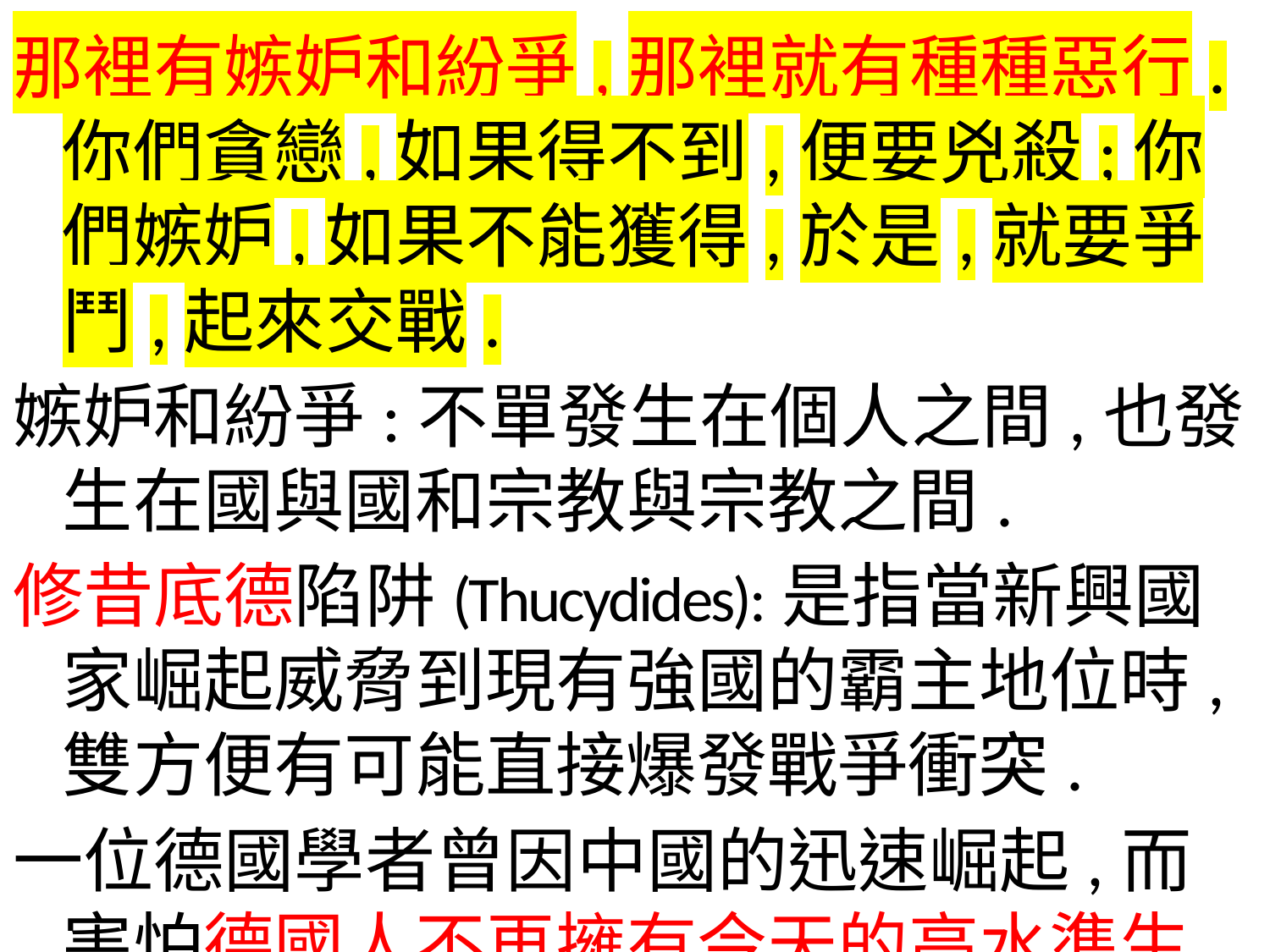

那裡有嫉妒和紛爭,那裡就有種種惡行.你們貪戀,如果得不到,便要兇殺;你們嫉妒,如果不能獲得,於是,就要爭鬥,起來交戰.
嫉妒和紛爭:不單發生在個人之間,也發生在國與國和宗教與宗教之間.
修昔底德陷阱(Thucydides):是指當新興國家崛起威脅到現有強國的霸主地位時,雙方便有可能直接爆發戰爭衝突.
一位德國學者曾因中國的迅速崛起,而害怕德國人不再擁有今天的高水準生活.